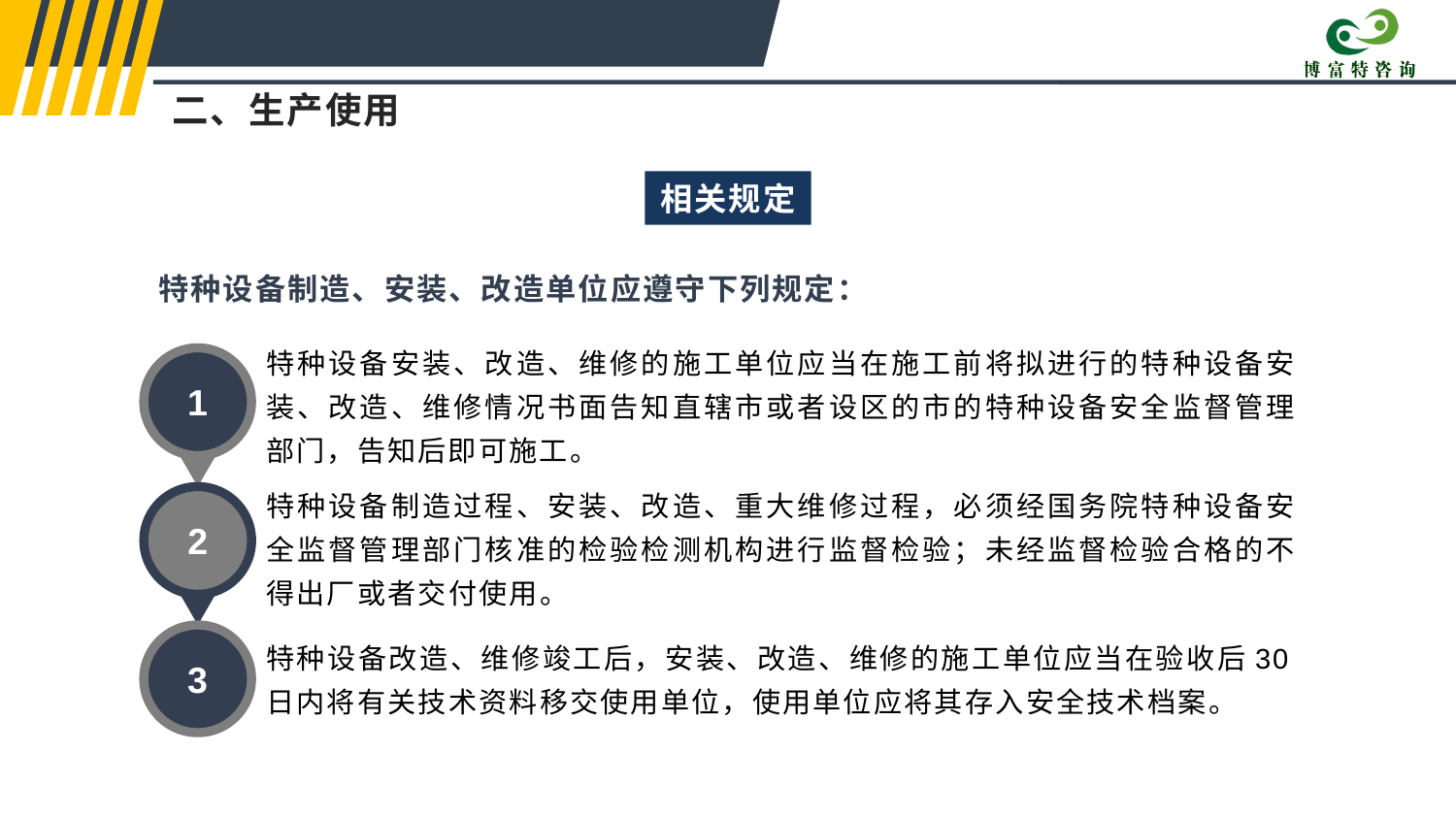

二、生产使用
相关规定
特种设备制造、安装、改造单位应遵守下列规定：
特种设备安装、改造、维修的施工单位应当在施工前将拟进行的特种设备安装、改造、维修情况书面告知直辖市或者设区的市的特种设备安全监督管理部门，告知后即可施工。
1

2

3
特种设备制造过程、安装、改造、重大维修过程，必须经国务院特种设备安全监督管理部门核准的检验检测机构进行监督检验；未经监督检验合格的不得出厂或者交付使用。
特种设备改造、维修竣工后，安装、改造、维修的施工单位应当在验收后30日内将有关技术资料移交使用单位，使用单位应将其存入安全技术档案。